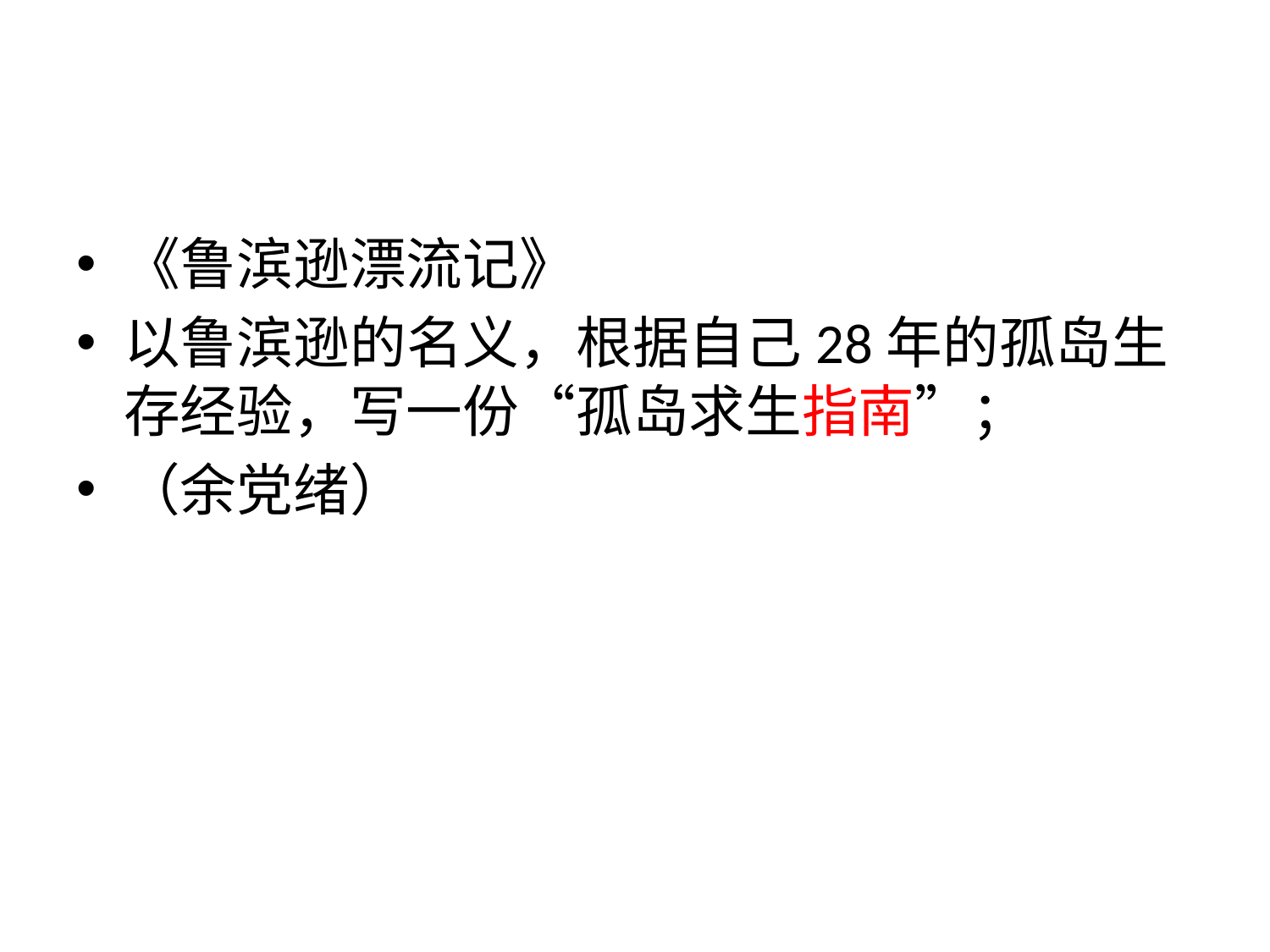

#
《鲁滨逊漂流记》
以鲁滨逊的名义，根据自己28年的孤岛生存经验，写一份“孤岛求生指南”；
（余党绪）